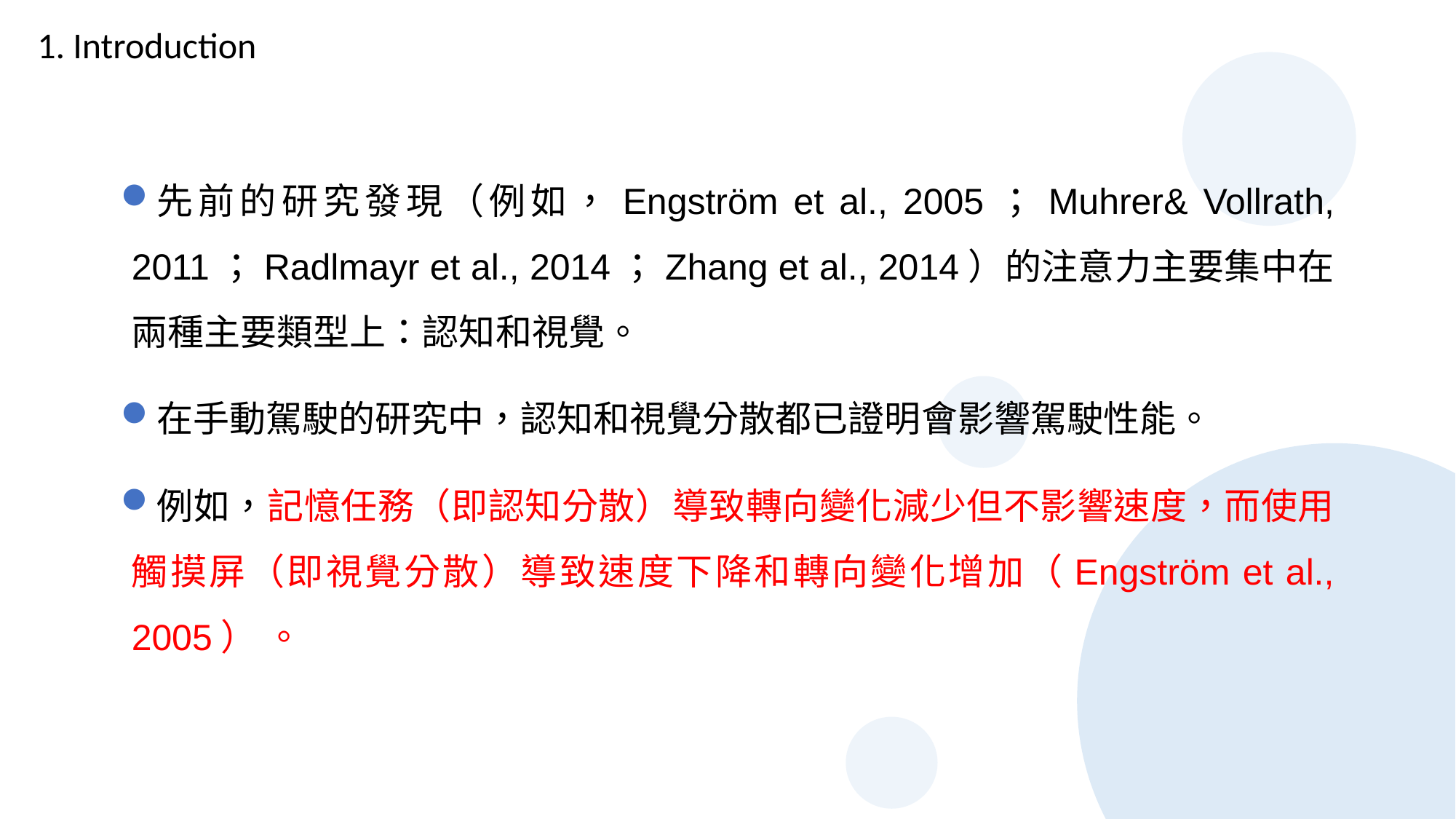

1. Introduction

先前的研究發現（例如，Engström et al., 2005；Muhrer& Vollrath, 2011；Radlmayr et al., 2014；Zhang et al., 2014）的注意力主要集中在兩種主要類型上：認知和視覺。
在手動駕駛的研究中，認知和視覺分散都已證明會影響駕駛性能。
例如，記憶任務（即認知分散）導致轉向變化減少但不影響速度，而使用觸摸屏（即視覺分散）導致速度下降和轉向變化增加（Engström et al., 2005） 。